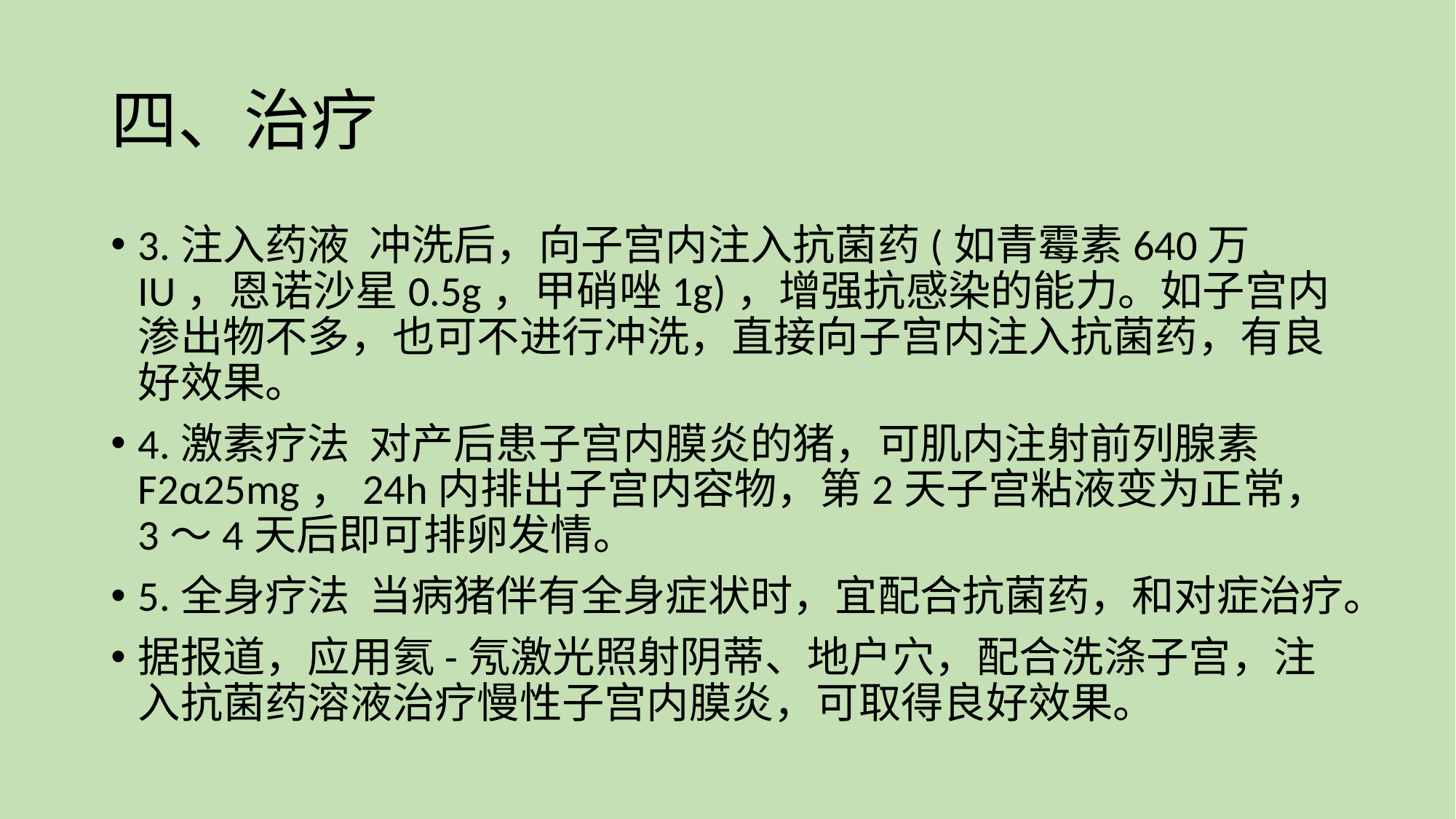

# 四、治疗
3.注入药液  冲洗后，向子宫内注入抗菌药(如青霉素640万IU，恩诺沙星0.5g，甲硝唑1g)，增强抗感染的能力。如子宫内渗出物不多，也可不进行冲洗，直接向子宫内注入抗菌药，有良好效果。
4.激素疗法  对产后患子宫内膜炎的猪，可肌内注射前列腺素F2α25mg，24h内排出子宫内容物，第2天子宫粘液变为正常，3～4天后即可排卵发情。
5.全身疗法  当病猪伴有全身症状时，宜配合抗菌药，和对症治疗。
据报道，应用氦-氖激光照射阴蒂、地户穴，配合洗涤子宫，注入抗菌药溶液治疗慢性子宫内膜炎，可取得良好效果。